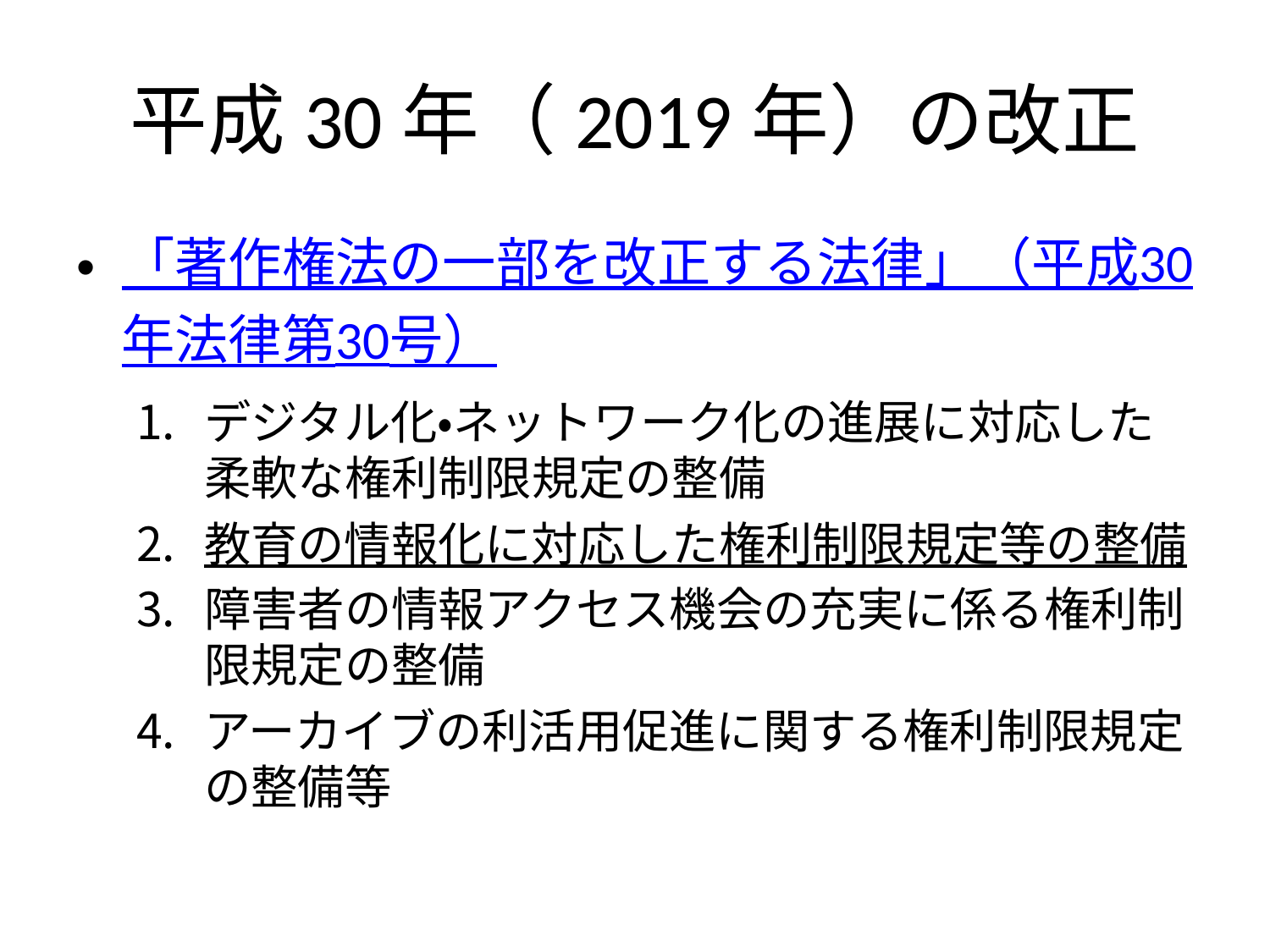

# 平成30年（2019年）の改正
「著作権法の一部を改正する法律」（平成30年法律第30号）
デジタル化・ネットワーク化の進展に対応した柔軟な権利制限規定の整備
教育の情報化に対応した権利制限規定等の整備
障害者の情報アクセス機会の充実に係る権利制限規定の整備
アーカイブの利活用促進に関する権利制限規定の整備等